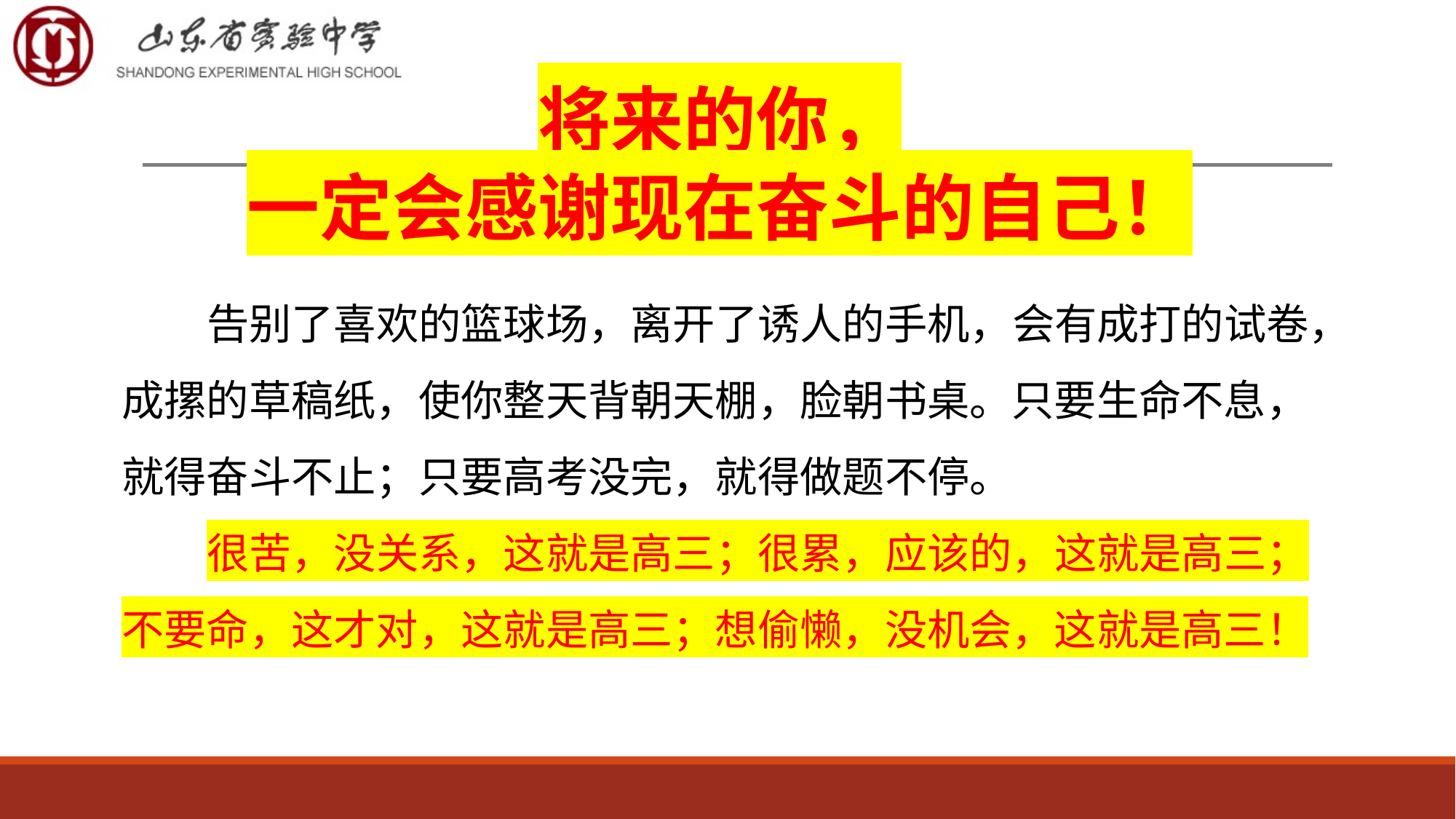

将来的你，
一定会感谢现在奋斗的自己！
告别了喜欢的篮球场，离开了诱人的手机，会有成打的试卷，成摞的草稿纸，使你整天背朝天棚，脸朝书桌。只要生命不息，就得奋斗不止；只要高考没完，就得做题不停。
很苦，没关系，这就是高三；很累，应该的，这就是高三；不要命，这才对，这就是高三；想偷懒，没机会，这就是高三！